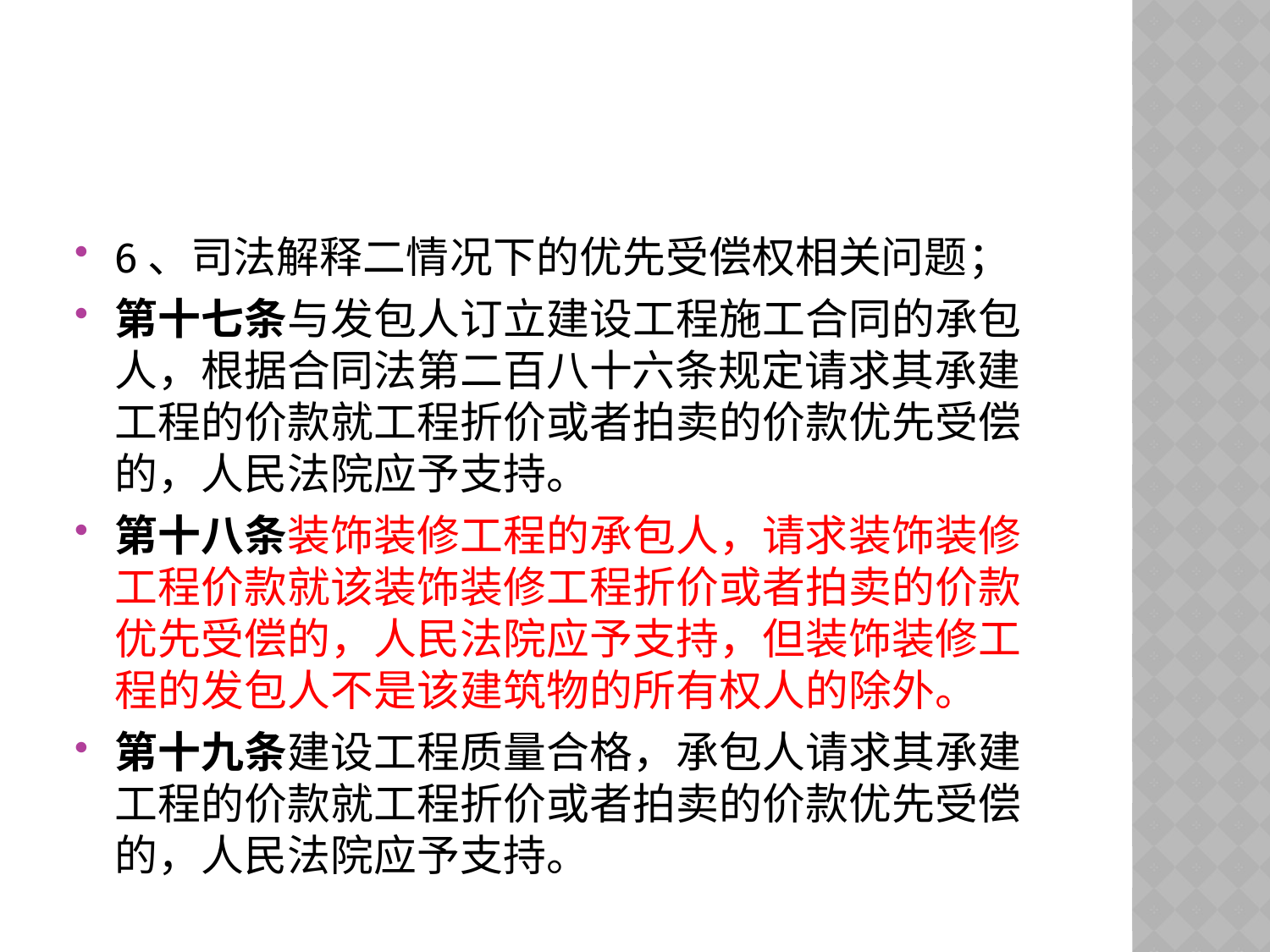

#
6、司法解释二情况下的优先受偿权相关问题；
第十七条与发包人订立建设工程施工合同的承包人，根据合同法第二百八十六条规定请求其承建工程的价款就工程折价或者拍卖的价款优先受偿的，人民法院应予支持。
第十八条装饰装修工程的承包人，请求装饰装修工程价款就该装饰装修工程折价或者拍卖的价款优先受偿的，人民法院应予支持，但装饰装修工程的发包人不是该建筑物的所有权人的除外。
第十九条建设工程质量合格，承包人请求其承建工程的价款就工程折价或者拍卖的价款优先受偿的，人民法院应予支持。